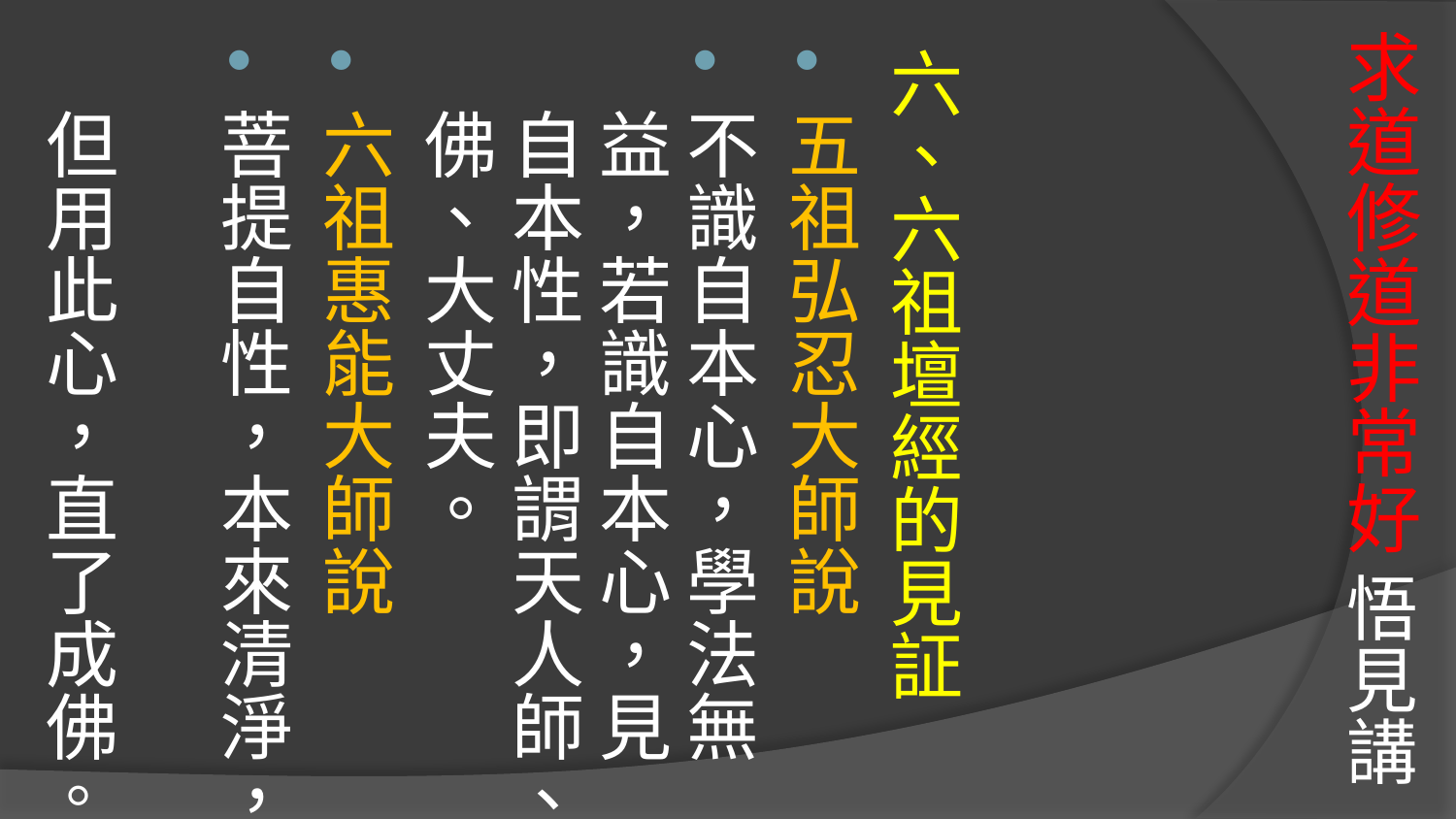

# 求道修道非常好 悟見講
六、六祖壇經的見証
五祖弘忍大師說
不識自本心，學法無益，若識自本心，見自本性，即謂天人師、佛、大丈夫。
六祖惠能大師說
菩提自性，本來清淨，
但用此心，直了成佛。